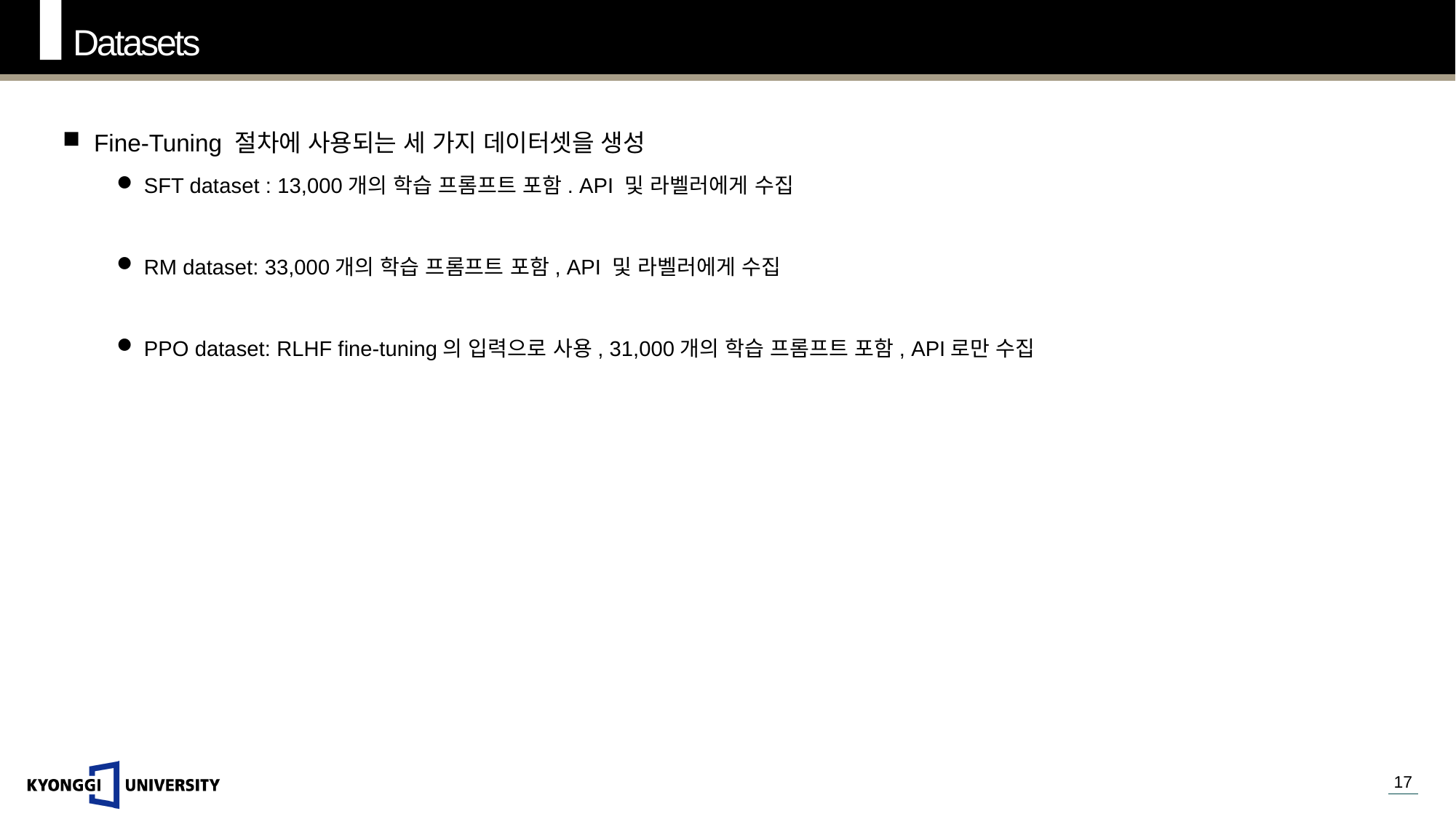

Datasets
Fine-Tuning 절차에 사용되는 세 가지 데이터셋을 생성
SFT dataset : 13,000개의 학습 프롬프트 포함. API 및 라벨러에게 수집

RM dataset: 33,000개의 학습 프롬프트 포함, API 및 라벨러에게 수집

PPO dataset: RLHF fine-tuning의 입력으로 사용, 31,000개의 학습 프롬프트 포함, API로만 수집